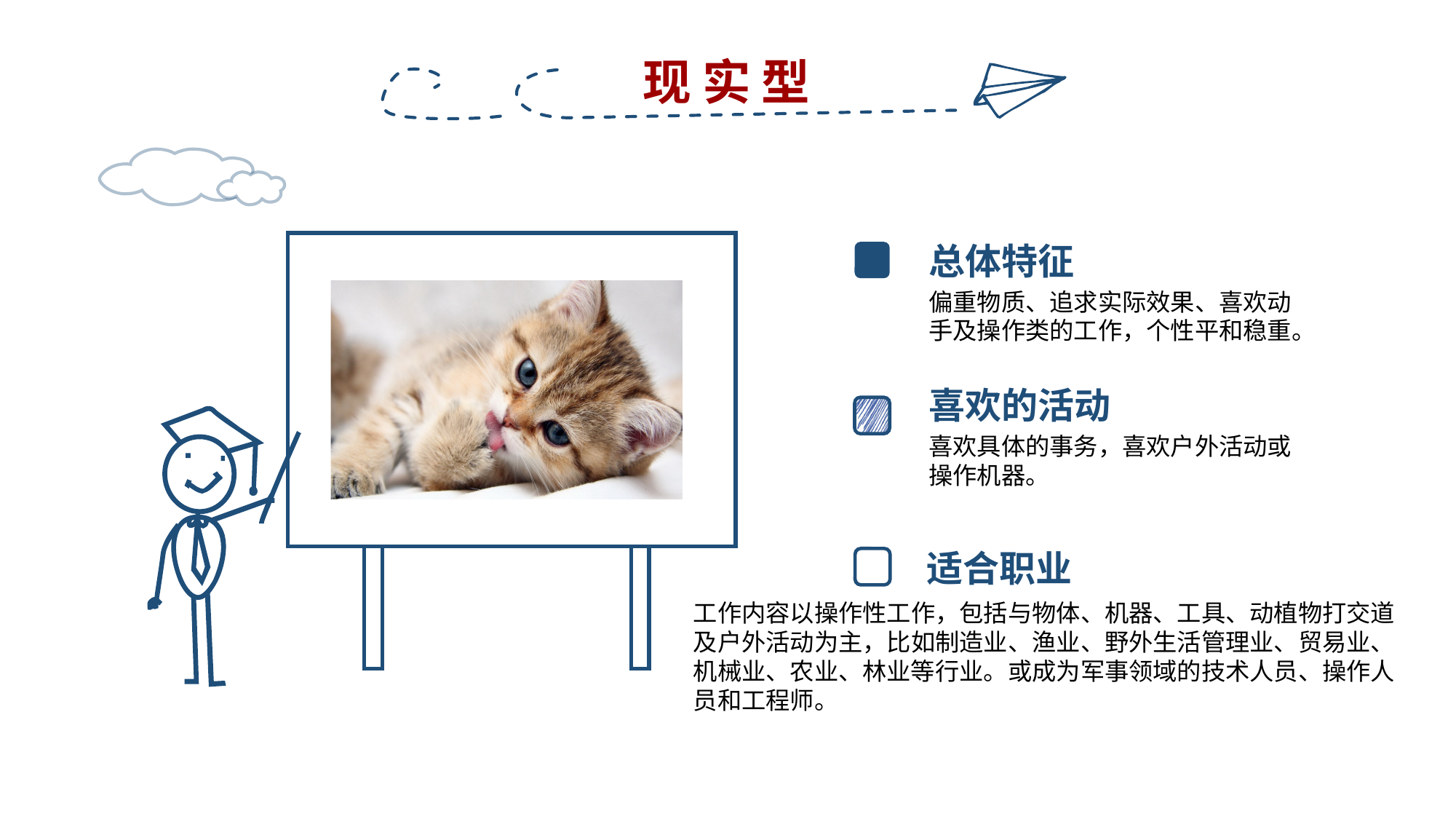

现 实 型

总体特征

偏重物质、追求实际效果、喜欢动手及操作类的工作，个性平和稳重。
喜欢的活动

喜欢具体的事务，喜欢户外活动或操作机器。
适合职业

工作内容以操作性工作，包括与物体、机器、工具、动植物打交道及户外活动为主，比如制造业、渔业、野外生活管理业、贸易业、机械业、农业、林业等行业。或成为军事领域的技术人员、操作人员和工程师。